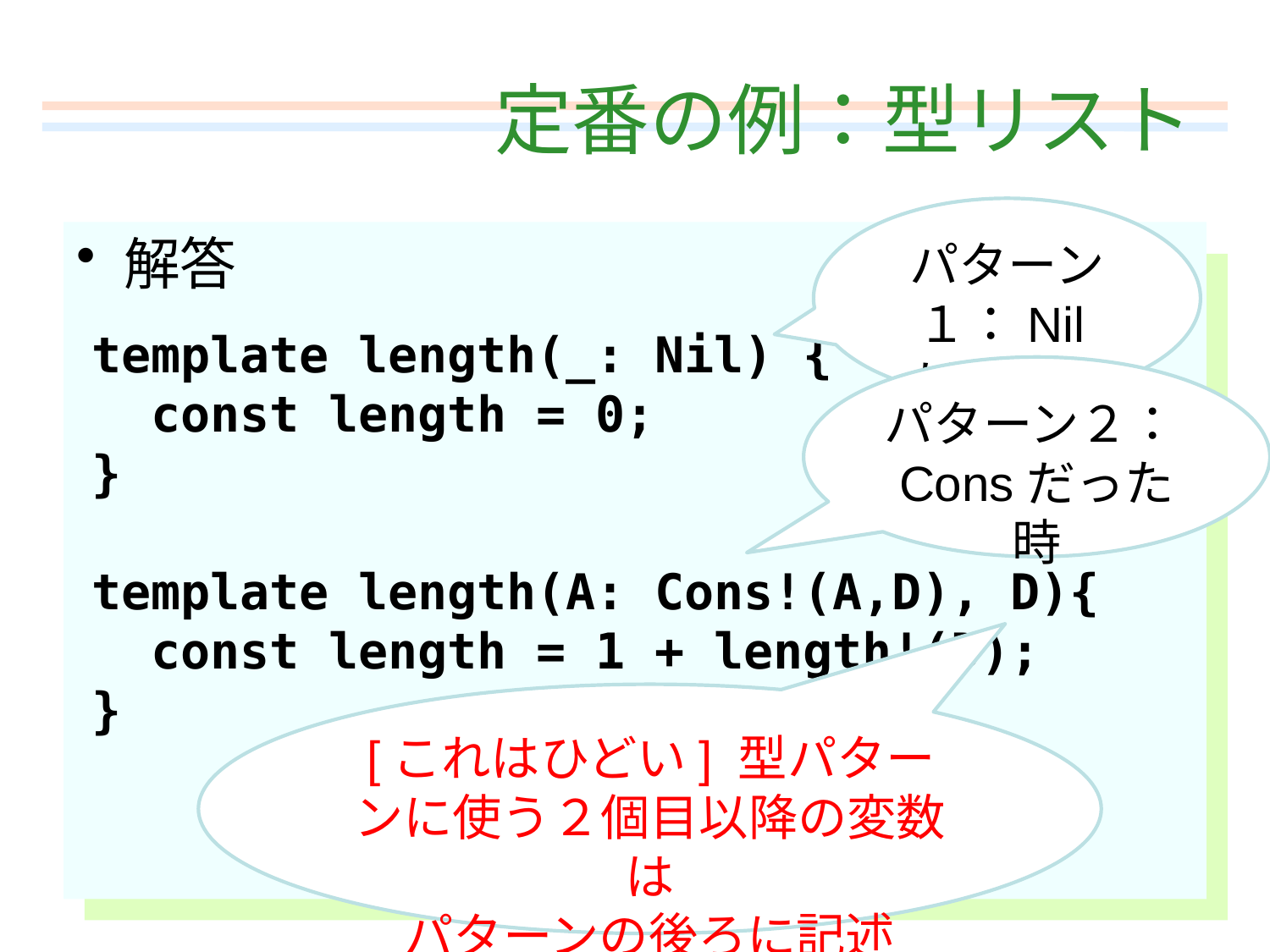

# 定番の例：型リスト
パターン１：Nilだった時
解答
template length(_: Nil) {
  const length = 0;
}

template length(A: Cons!(A,D), D){
  const length = 1 + length!(D);
}
パターン２：Consだった時
[これはひどい] 型パターンに使う２個目以降の変数は
パターンの後ろに記述